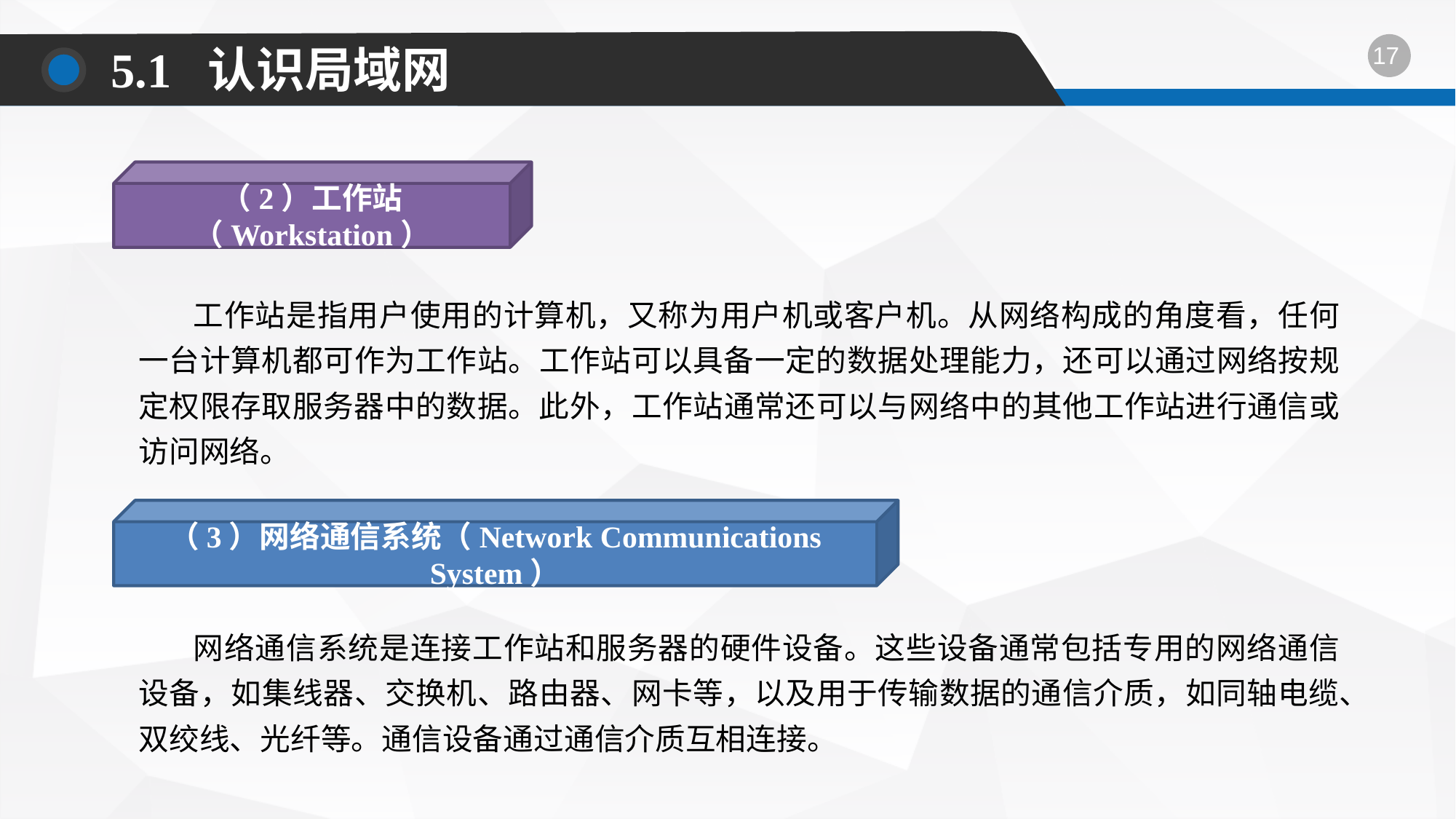

5.1  认识局域网
（2）工作站（Workstation）
工作站是指用户使用的计算机，又称为用户机或客户机。从网络构成的角度看，任何一台计算机都可作为工作站。工作站可以具备一定的数据处理能力，还可以通过网络按规定权限存取服务器中的数据。此外，工作站通常还可以与网络中的其他工作站进行通信或访问网络。
（3）网络通信系统（Network Communications System）
网络通信系统是连接工作站和服务器的硬件设备。这些设备通常包括专用的网络通信设备，如集线器、交换机、路由器、网卡等，以及用于传输数据的通信介质，如同轴电缆、双绞线、光纤等。通信设备通过通信介质互相连接。